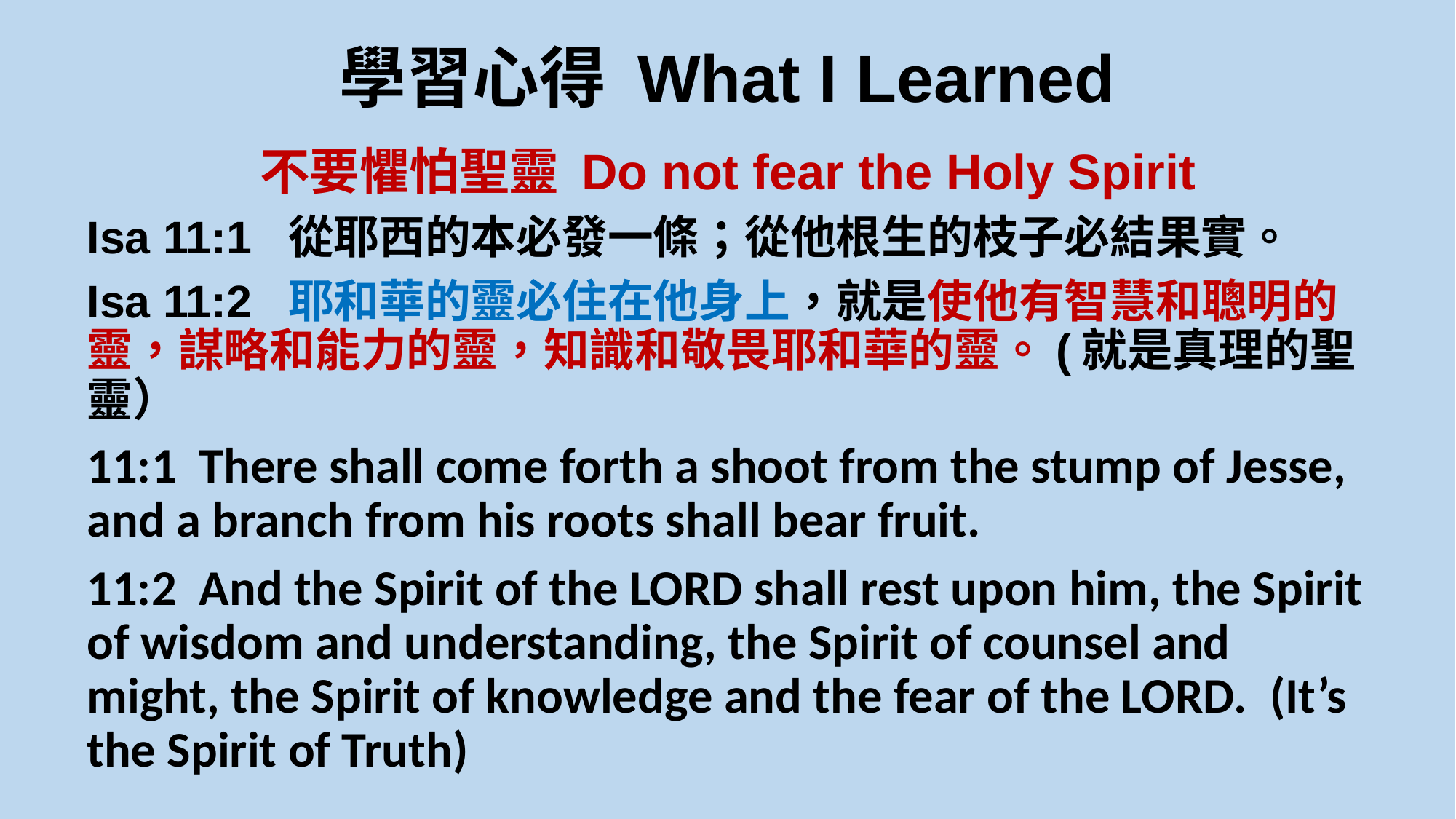

# 學習心得 What I Learned
不要懼怕聖靈 Do not fear the Holy Spirit
Isa 11:1  從耶西的本必發一條；從他根生的枝子必結果實。
Isa 11:2  耶和華的靈必住在他身上，就是使他有智慧和聰明的靈，謀略和能力的靈，知識和敬畏耶和華的靈。(就是真理的聖靈）
11:1  There shall come forth a shoot from the stump of Jesse, and a branch from his roots shall bear fruit.
11:2  And the Spirit of the LORD shall rest upon him, the Spirit of wisdom and understanding, the Spirit of counsel and might, the Spirit of knowledge and the fear of the LORD.  (It’s the Spirit of Truth)